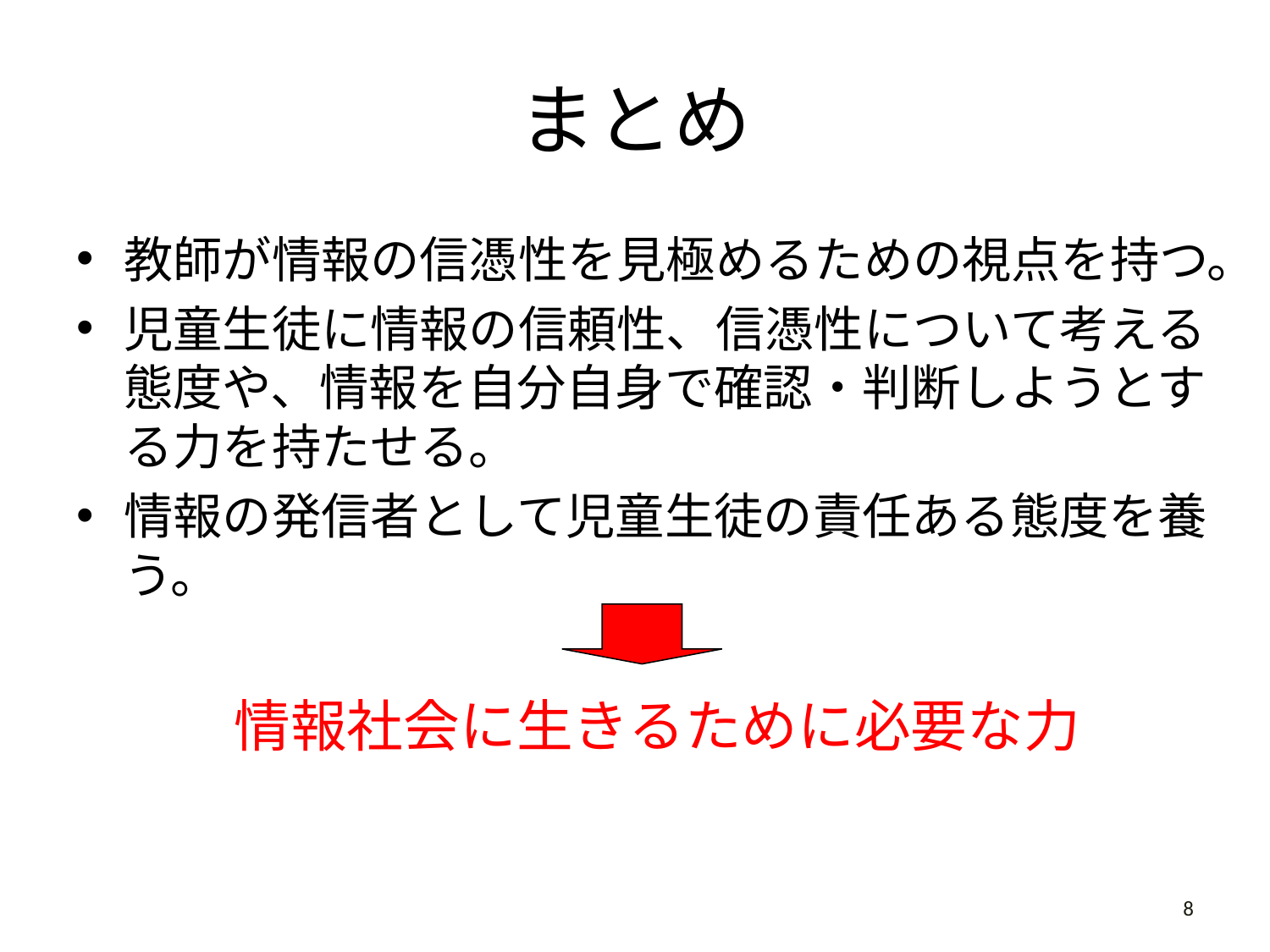

# まとめ
教師が情報の信憑性を見極めるための視点を持つ。
児童生徒に情報の信頼性、信憑性について考える態度や、情報を自分自身で確認・判断しようとする力を持たせる。
情報の発信者として児童生徒の責任ある態度を養う。

情報社会に生きるために必要な力
8